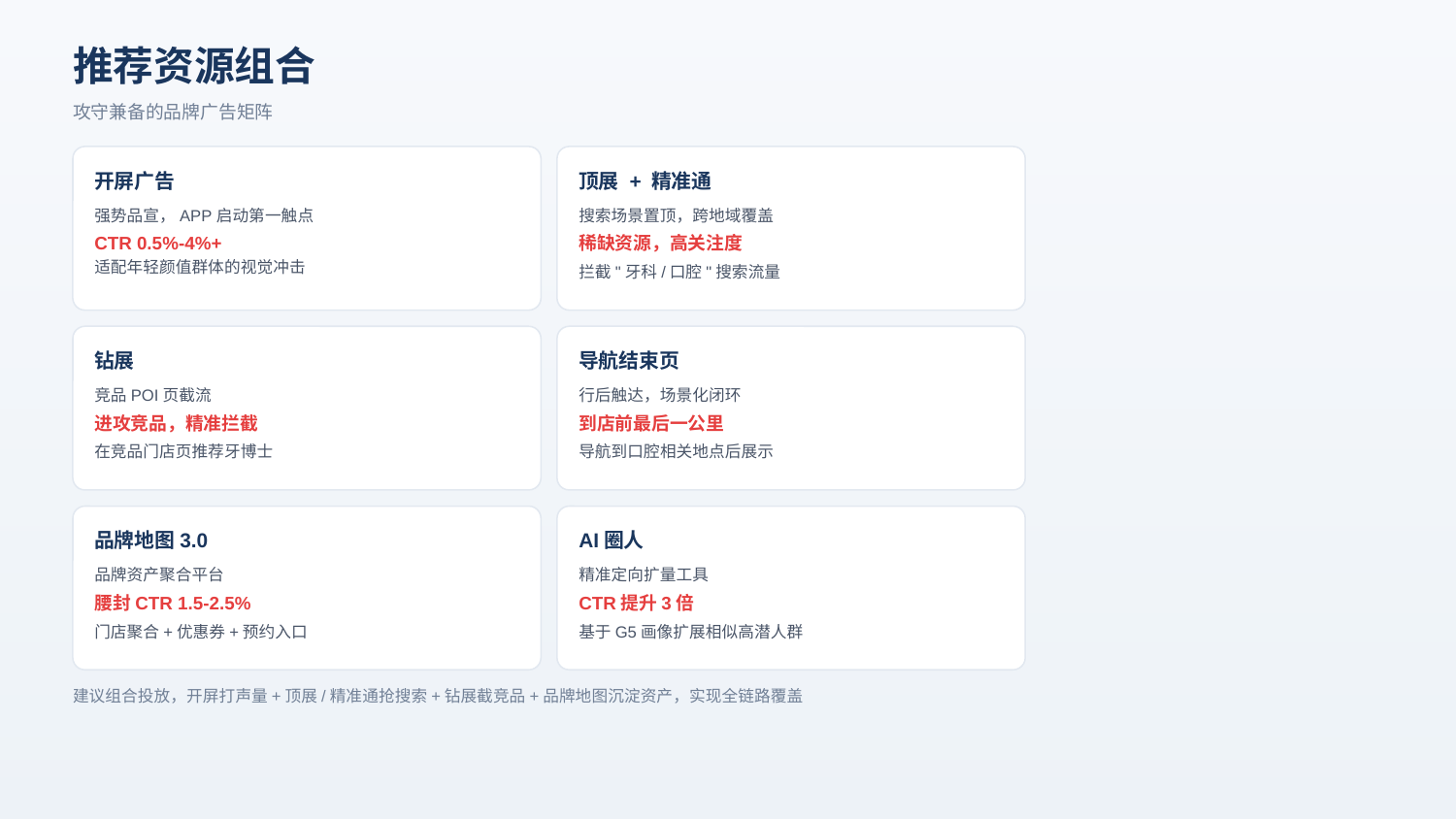

推荐资源组合
攻守兼备的品牌广告矩阵

开屏广告
顶展 + 精准通
强势品宣，APP启动第一触点
搜索场景置顶，跨地域覆盖
CTR 0.5%-4%+
稀缺资源，高关注度
适配年轻颜值群体的视觉冲击
拦截"牙科/口腔"搜索流量

钻展
导航结束页
竞品POI页截流
行后触达，场景化闭环
进攻竞品，精准拦截
到店前最后一公里
在竞品门店页推荐牙博士
导航到口腔相关地点后展示

品牌地图3.0
AI圈人
品牌资产聚合平台
精准定向扩量工具
腰封CTR 1.5-2.5%
CTR提升3倍
门店聚合+优惠券+预约入口
基于G5画像扩展相似高潜人群
建议组合投放，开屏打声量+顶展/精准通抢搜索+钻展截竞品+品牌地图沉淀资产，实现全链路覆盖